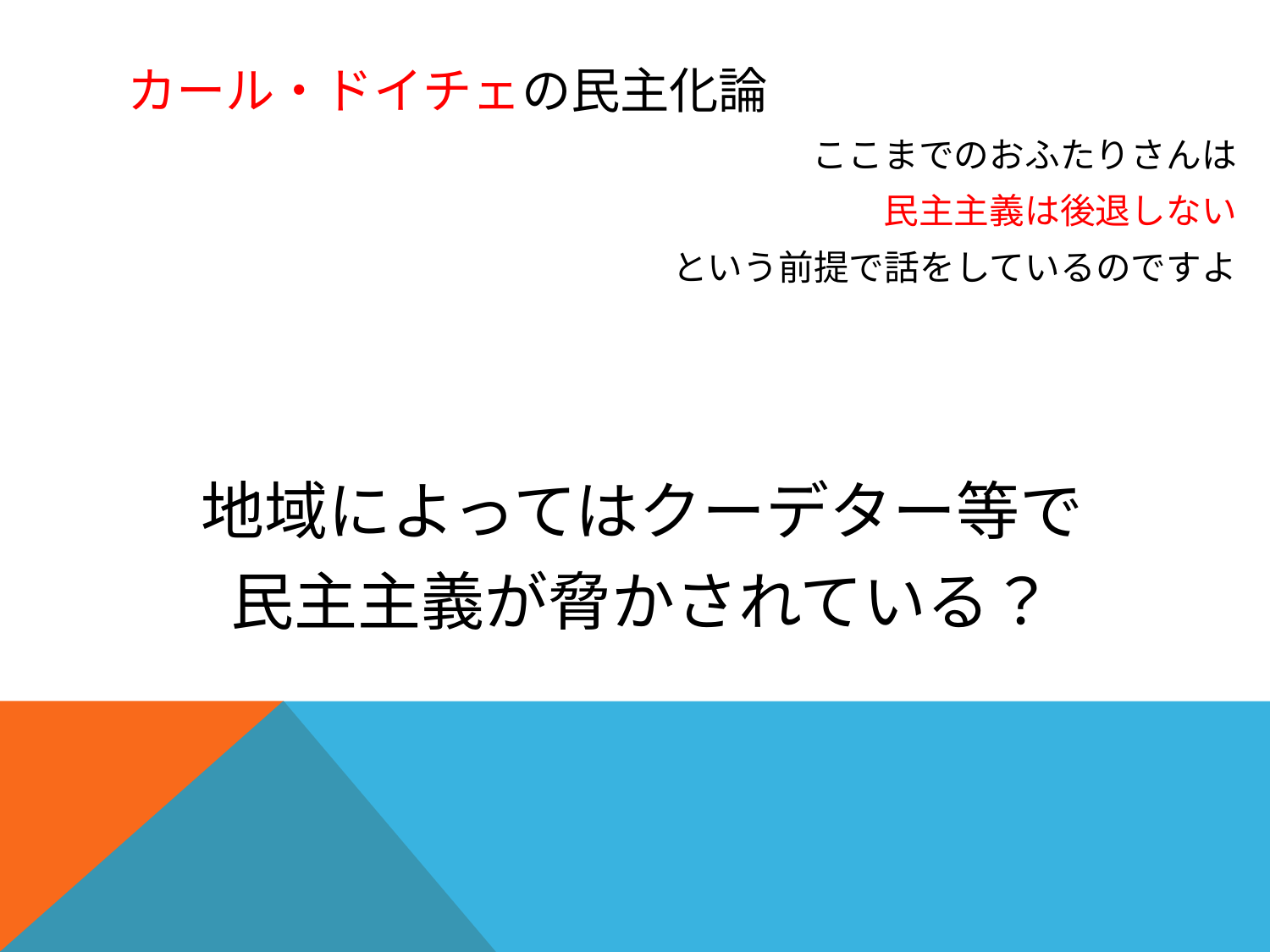

# カール・ドイチェの民主化論
ここまでのおふたりさんは
民主主義は後退しない
という前提で話をしているのですよ

地域によってはクーデター等で
民主主義が脅かされている？